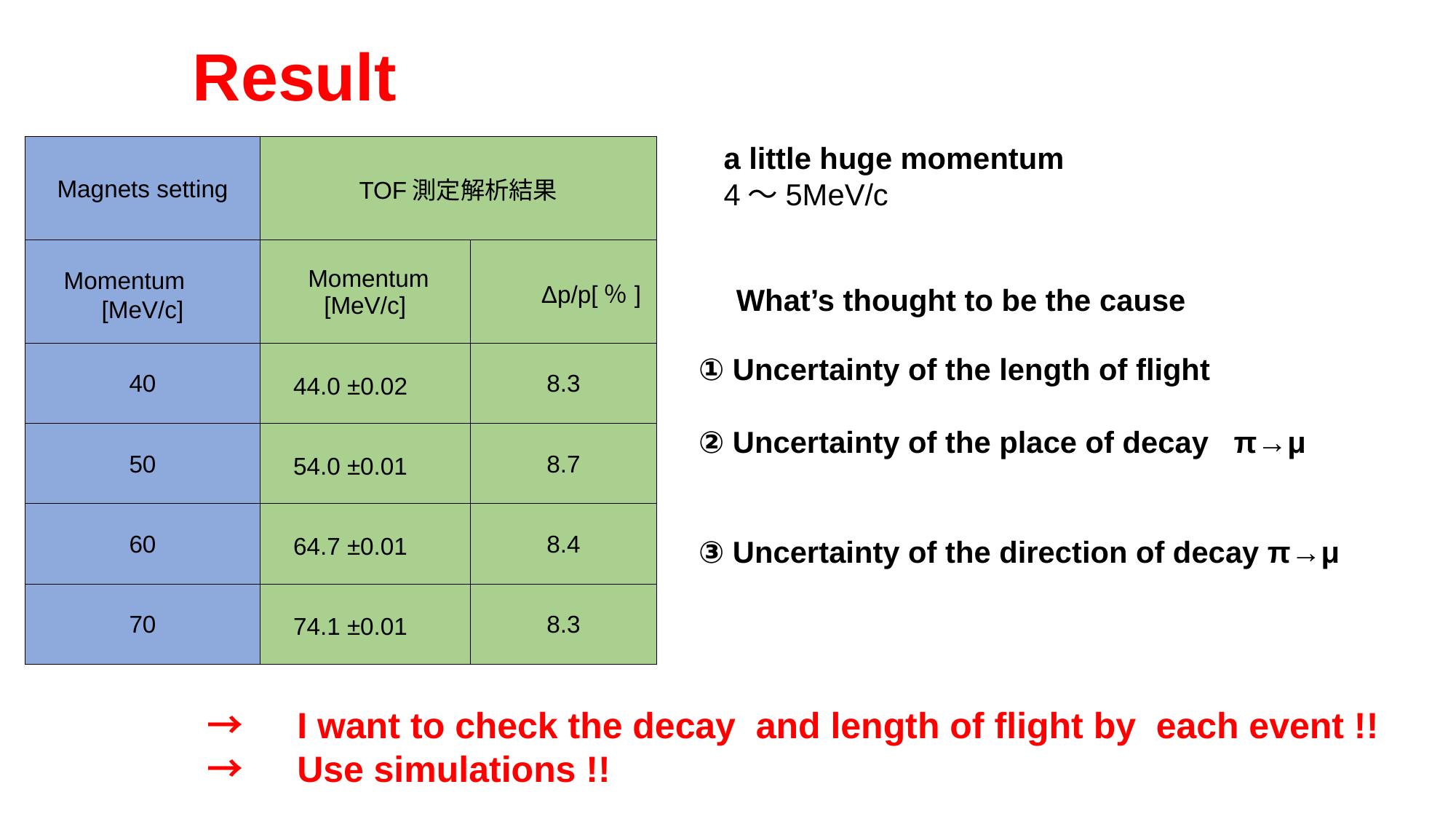

# Result
   a little huge momentum
   4〜5MeV/c

　What’s thought to be the cause

① Uncertainty of the length of flight

② Uncertainty of the place of decay   π→μ

③ Uncertainty of the direction of decay π→μ

| Magnets setting | TOF測定解析結果 |  |
| --- | --- | --- |
| Momentum　[MeV/c] | Momentum [MeV/c] | Δp/p[％] |
| 40 | 44.0 ±0.02 | 8.3 |
| 50 | 54.0 ±0.01 | 8.7 |
| 60 | 64.7 ±0.01 | 8.4 |
| 70 | 74.1 ±0.01 | 8.3 |

→　I want to check the decay  and length of flight by  each event !!
→　Use simulations !!